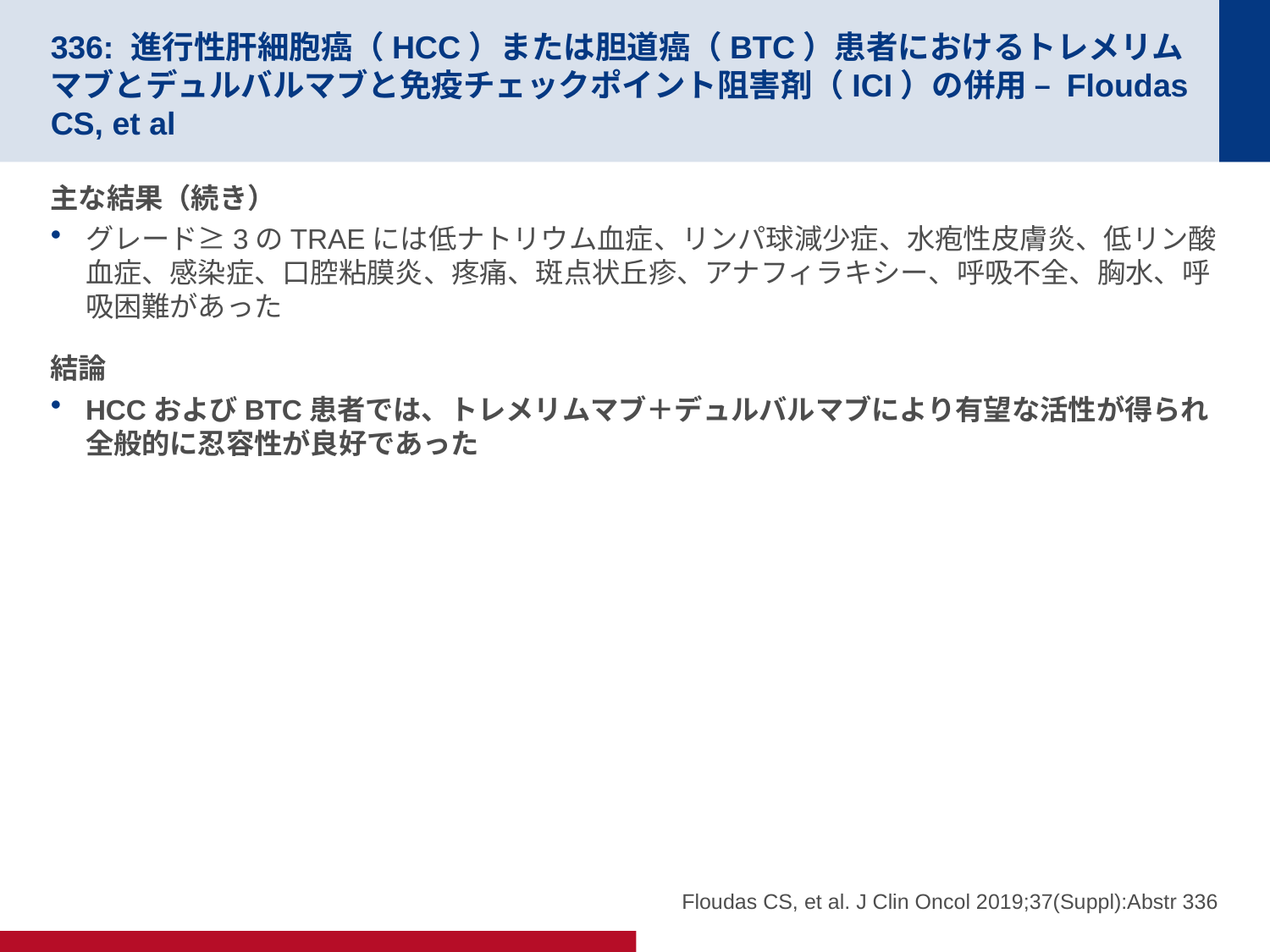

# 336: 進行性肝細胞癌（HCC）または胆道癌（BTC）患者におけるトレメリムマブとデュルバルマブと免疫チェックポイント阻害剤（ICI）の併用 – Floudas CS, et al
主な結果（続き）
グレード≥3のTRAEには低ナトリウム血症、リンパ球減少症、水疱性皮膚炎、低リン酸血症、感染症、口腔粘膜炎、疼痛、斑点状丘疹、アナフィラキシー、呼吸不全、胸水、呼吸困難があった
結論
HCCおよびBTC患者では、トレメリムマブ＋デュルバルマブにより有望な活性が得られ全般的に忍容性が良好であった

Floudas CS, et al. J Clin Oncol 2019;37(Suppl):Abstr 336